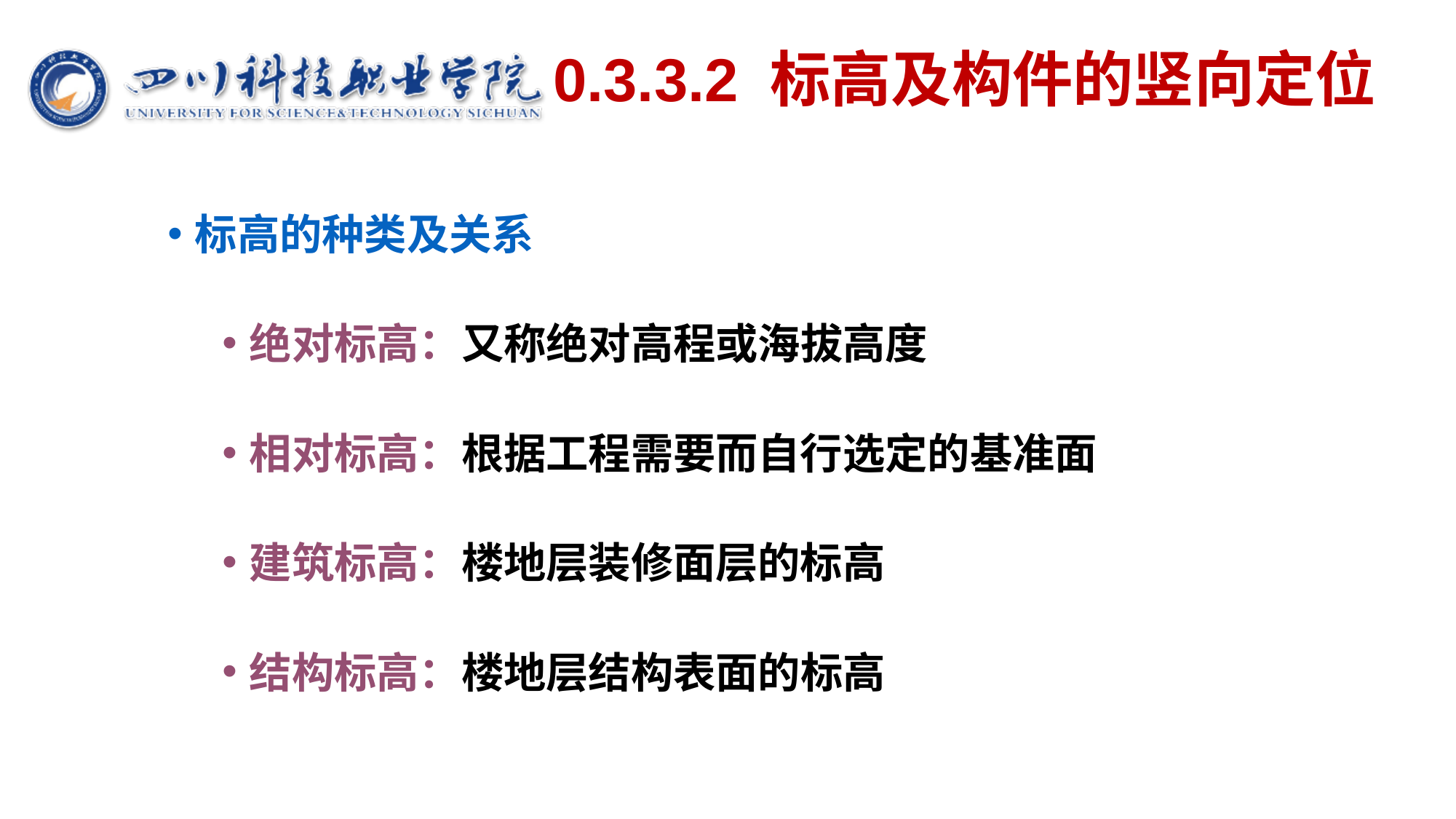

# 0.3.3.2 标高及构件的竖向定位
标高的种类及关系
绝对标高：又称绝对高程或海拔高度
相对标高：根据工程需要而自行选定的基准面
建筑标高：楼地层装修面层的标高
结构标高：楼地层结构表面的标高